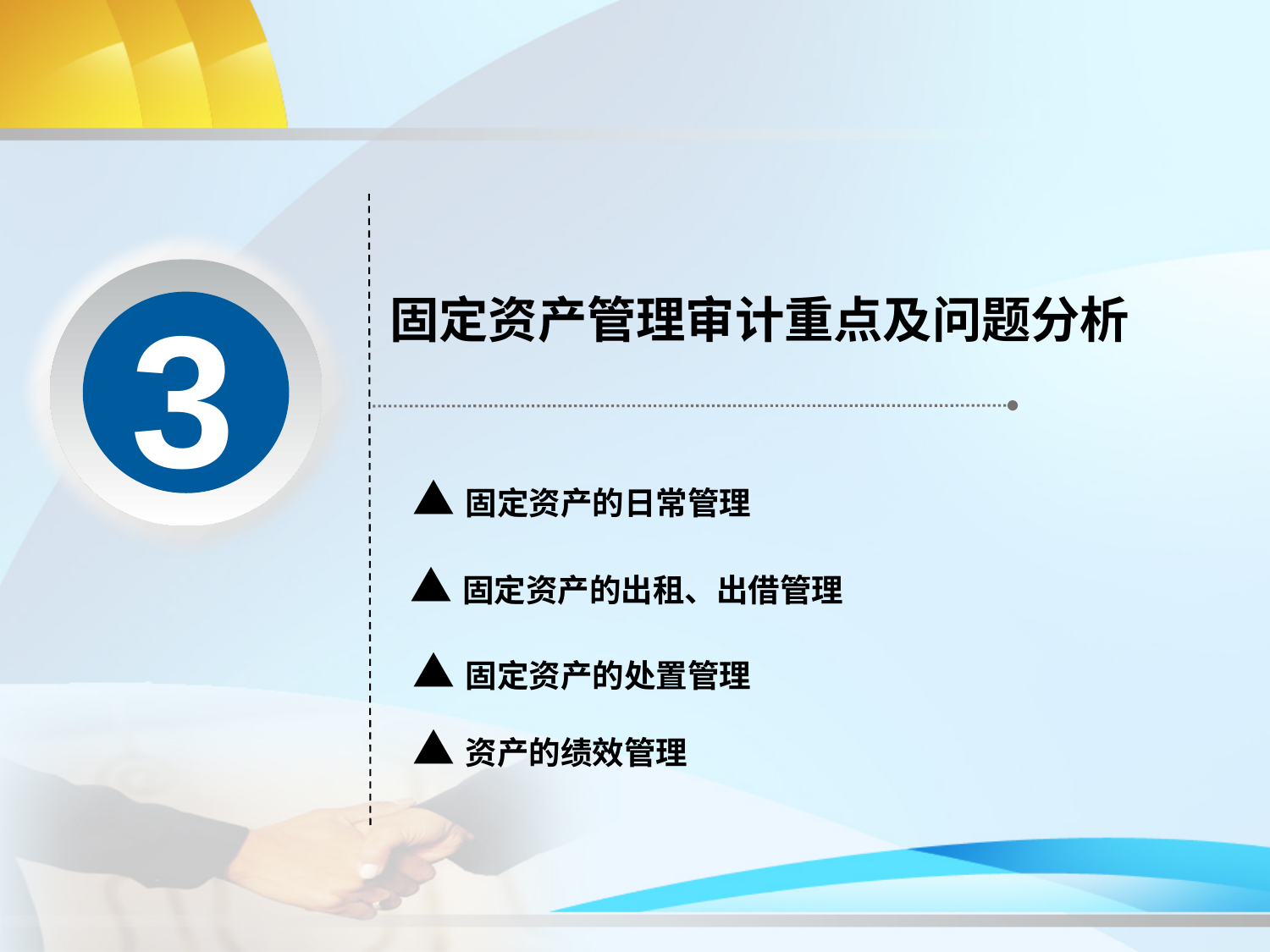

3
固定资产管理审计重点及问题分析
▲固定资产的日常管理
▲固定资产的出租、出借管理
▲固定资产的处置管理

▲资产的绩效管理